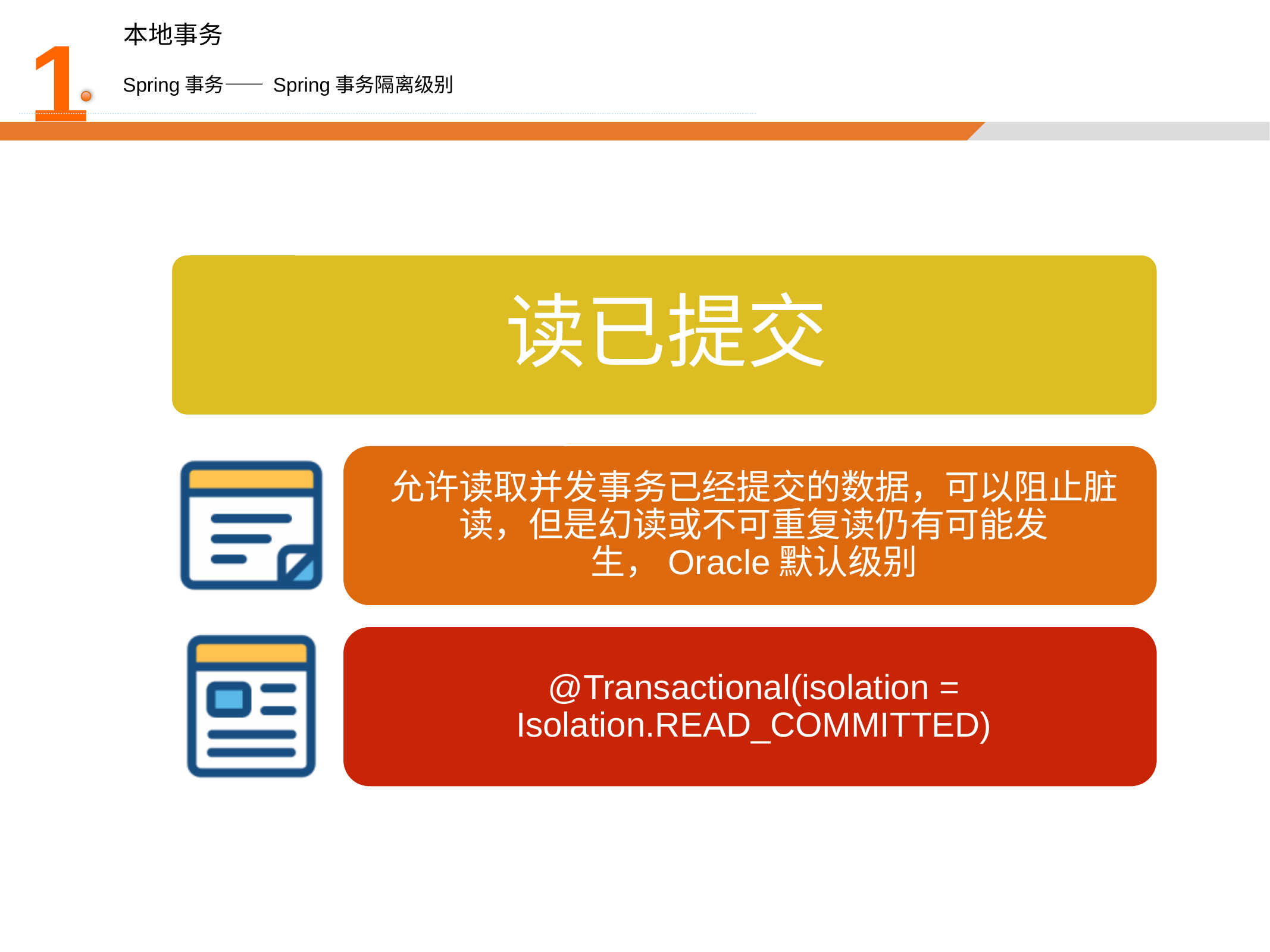

1
本地事务

Spring事务—— Spring事务隔离级别
读已提交
允许读取并发事务已经提交的数据，可以阻止脏读，但是幻读或不可重复读仍有可能发生，Oracle默认级别
@Transactional(isolation = Isolation.READ_COMMITTED)